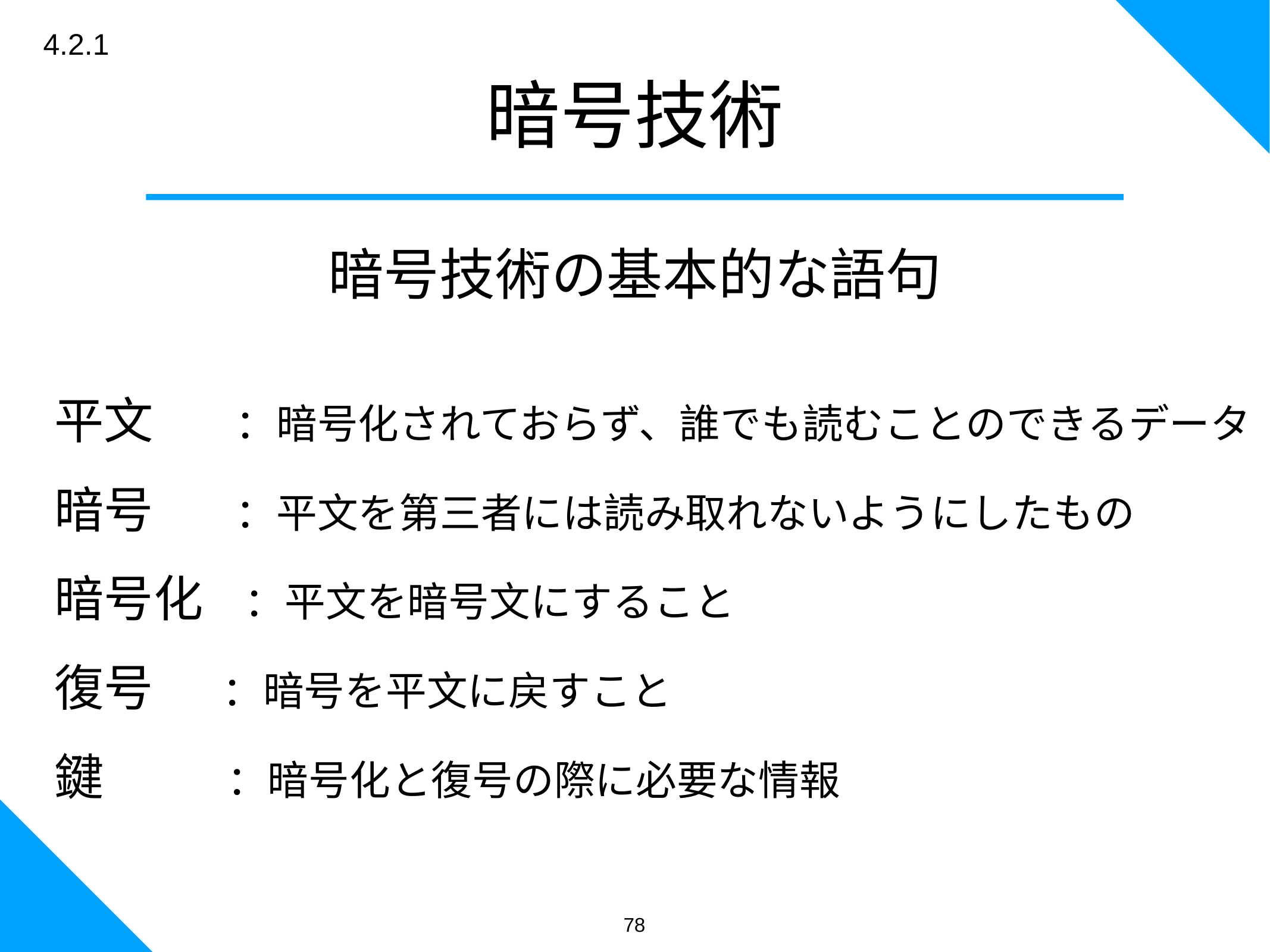

4.2.1
暗号技術
暗号技術の基本的な語句
平文　　：暗号化されておらず、誰でも読むことのできるデータ
暗号　　：平文を第三者には読み取れないようにしたもの
暗号化　：平文を暗号文にすること
復号　   ：暗号を平文に戻すこと
鍵　　　：暗号化と復号の際に必要な情報
78